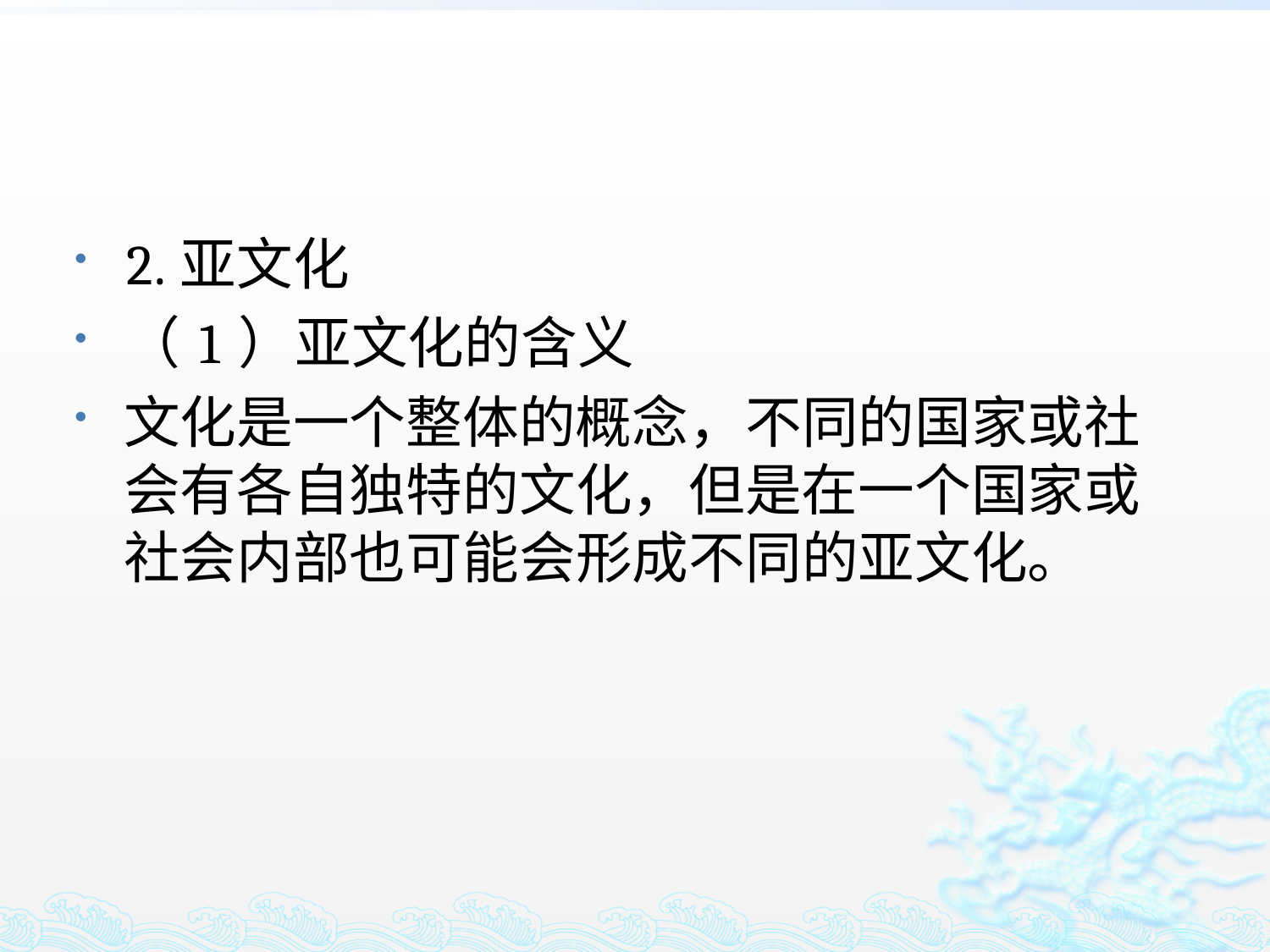

#
2.亚文化
（1）亚文化的含义
文化是一个整体的概念，不同的国家或社会有各自独特的文化，但是在一个国家或社会内部也可能会形成不同的亚文化。